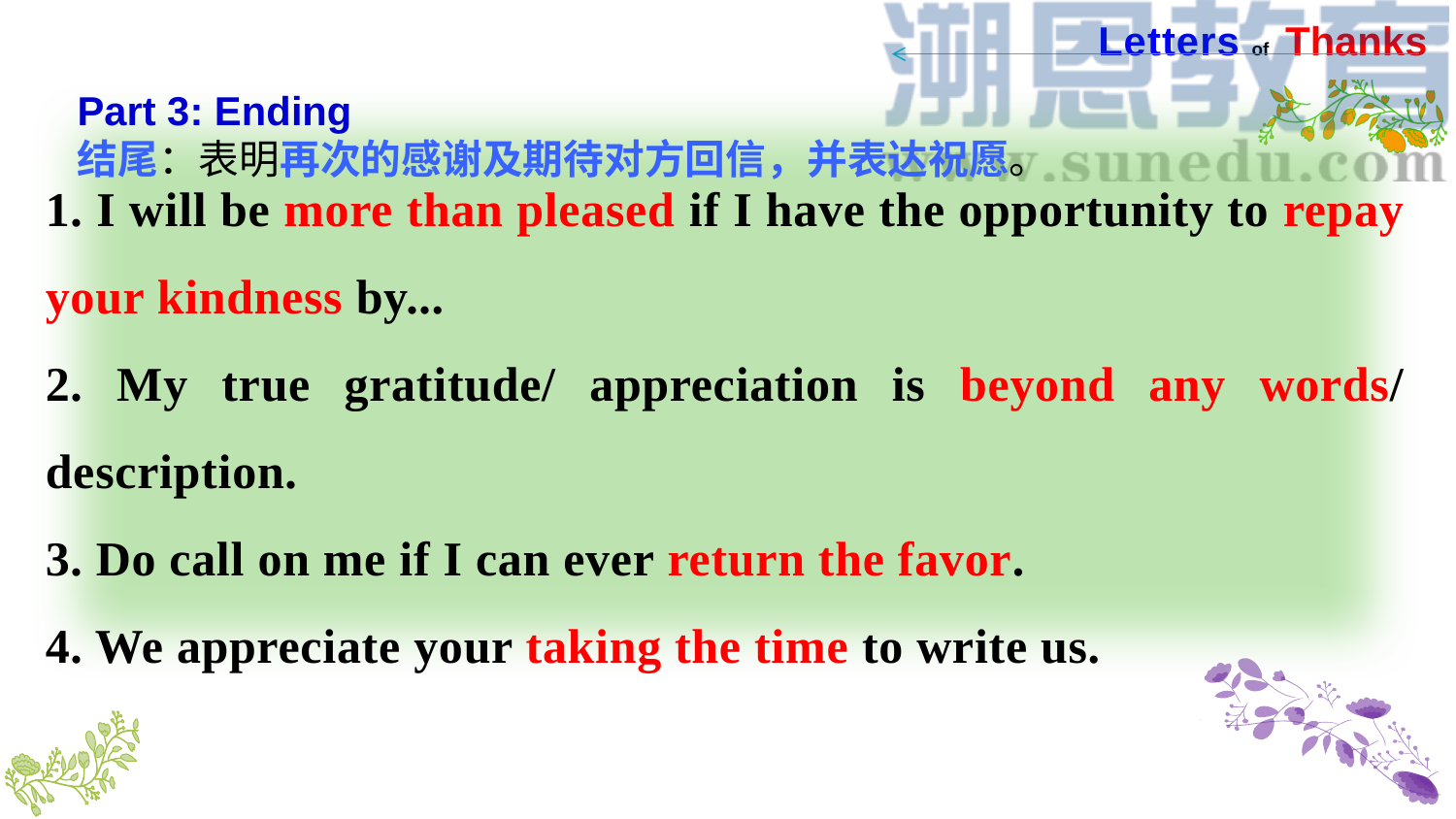

Part 3: Ending
结尾：表明再次的感谢及期待对方回信，并表达祝愿。

1. I will be more than pleased if I have the opportunity to repay your kindness by...
2. My true gratitude/ appreciation is beyond any words/ description.
3. Do call on me if I can ever return the favor.
4. We appreciate your taking the time to write us.